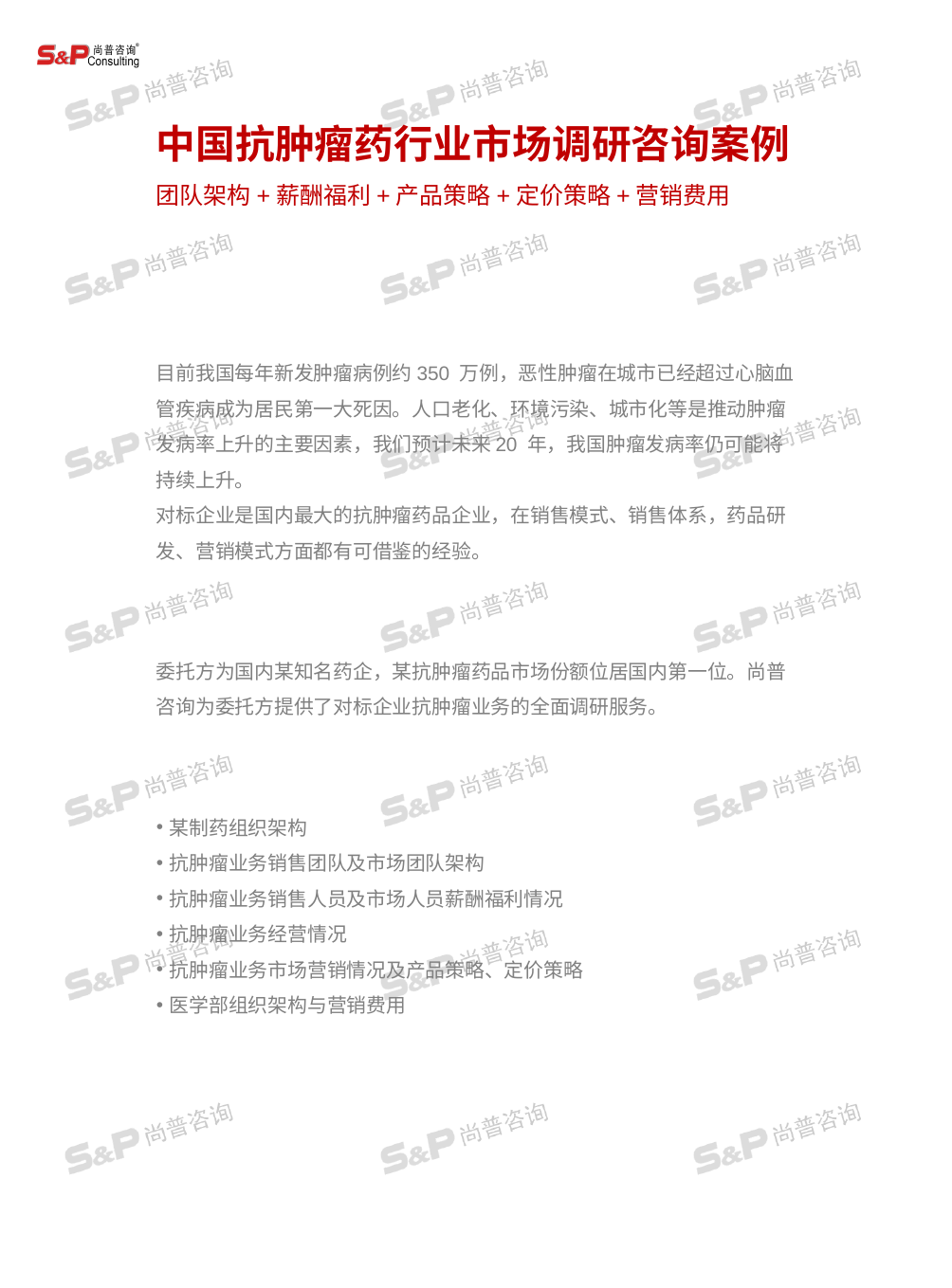

中国抗肿瘤药行业市场调研咨询案例
团队架构+薪酬福利+产品策略+定价策略+营销费用

目前我国每年新发肿瘤病例约350 万例，恶性肿瘤在城市已经超过心脑血管疾病成为居民第一大死因。人口老化、环境污染、城市化等是推动肿瘤发病率上升的主要因素，我们预计未来20 年，我国肿瘤发病率仍可能将持续上升。
对标企业是国内最大的抗肿瘤药品企业，在销售模式、销售体系，药品研发、营销模式方面都有可借鉴的经验。

委托方为国内某知名药企，某抗肿瘤药品市场份额位居国内第一位。尚普咨询为委托方提供了对标企业抗肿瘤业务的全面调研服务。

某制药组织架构
抗肿瘤业务销售团队及市场团队架构
抗肿瘤业务销售人员及市场人员薪酬福利情况
抗肿瘤业务经营情况
抗肿瘤业务市场营销情况及产品策略、定价策略
医学部组织架构与营销费用